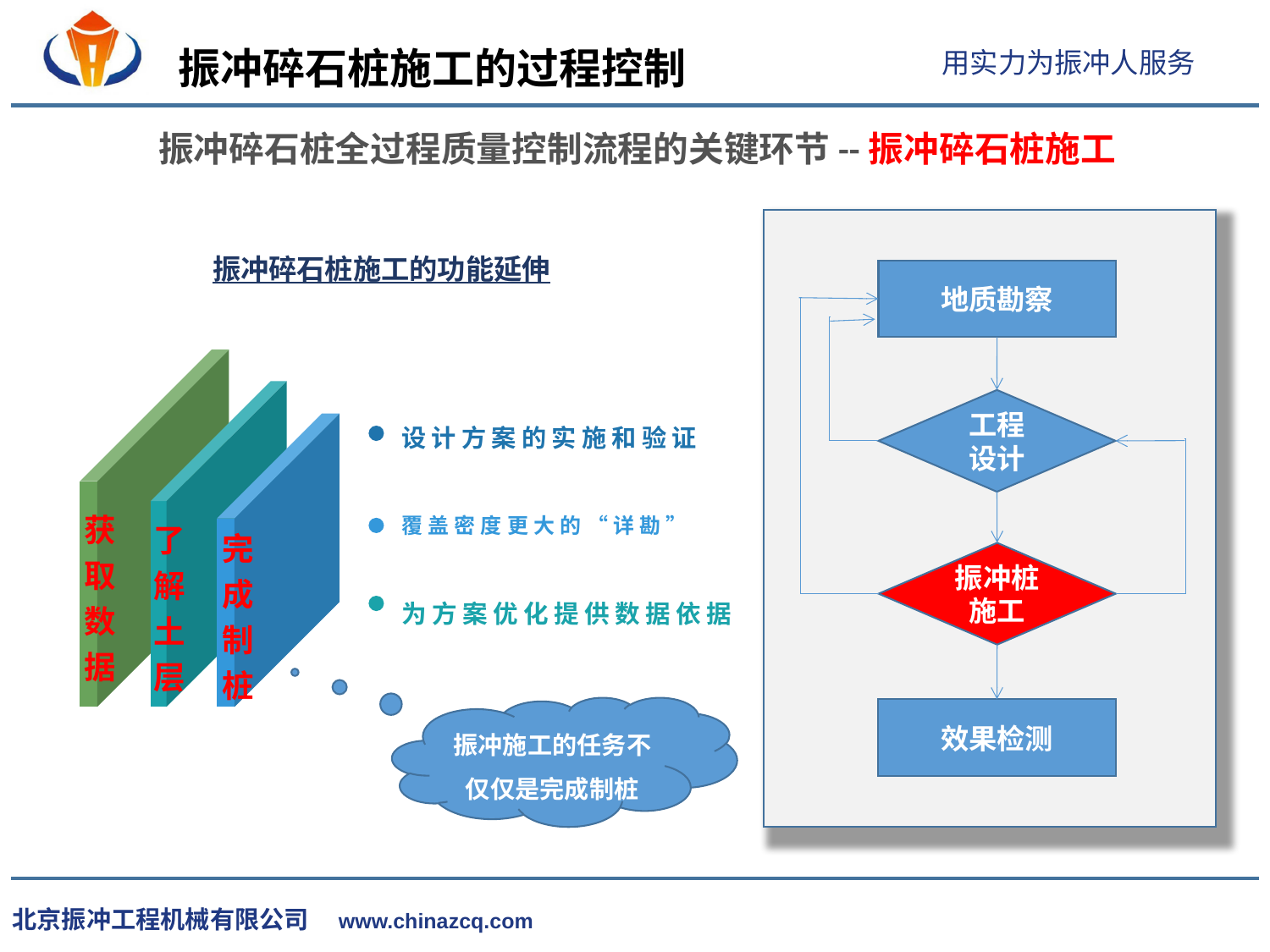

振冲碎石桩施工的过程控制
振冲碎石桩全过程质量控制流程的关键环节--振冲碎石桩施工

振冲碎石桩施工的功能延伸
地质勘察
获取数据
了解土层
工程
设计
完成制桩
设计方案的实施和验证

覆盖密度更大的“详勘”

振冲桩施工
为方案优化提供数据依据

振冲施工的任务不仅仅是完成制桩
效果检测